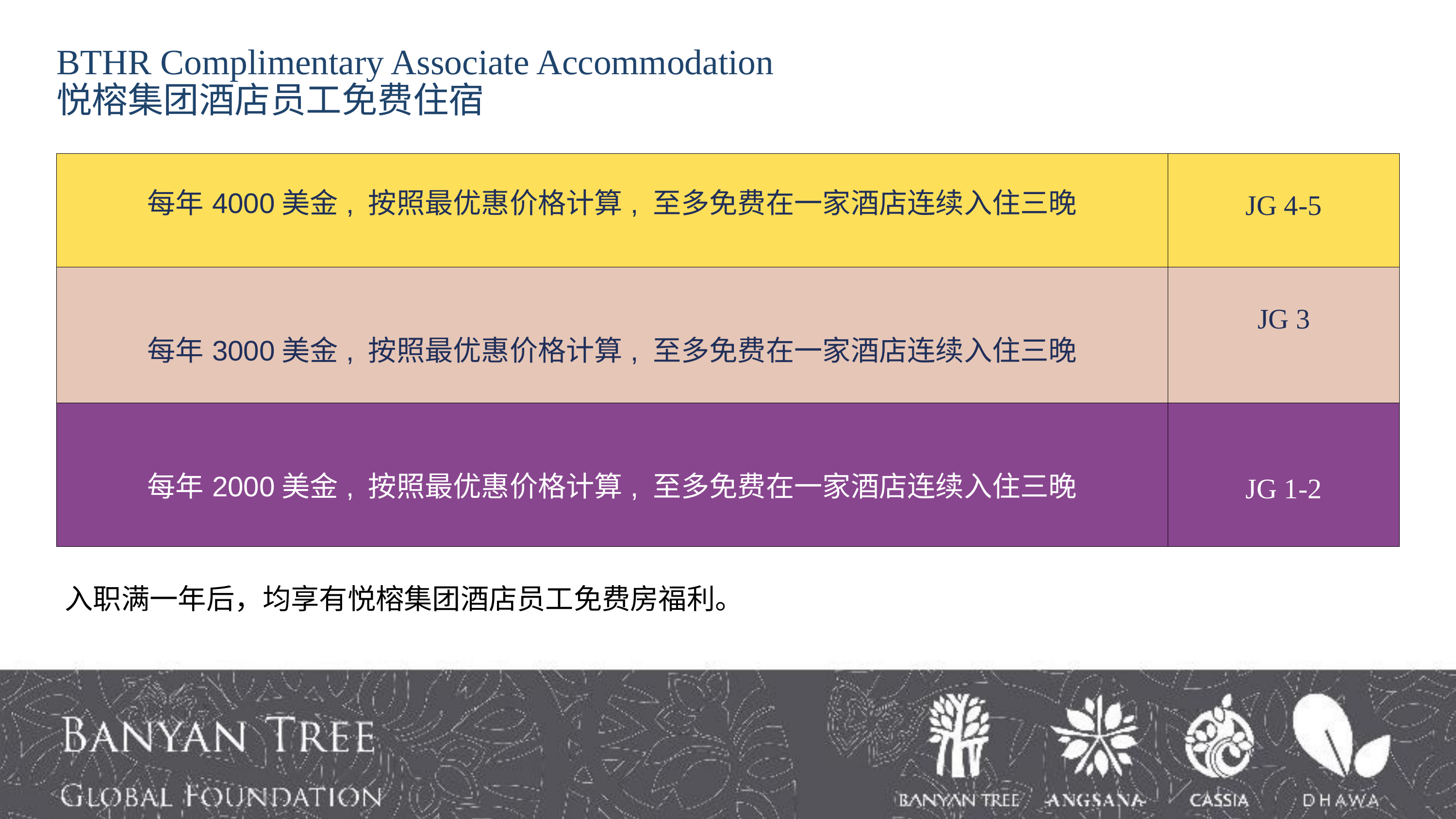

BTHR Complimentary Associate Accommodation
悦榕集团酒店员工免费住宿
| 每年4000美金, 按照最优惠价格计算, 至多免费在一家酒店连续入住三晚 | JG 4-5 |
| --- | --- |
| 每年3000美金, 按照最优惠价格计算, 至多免费在一家酒店连续入住三晚 | JG 3 |
| 每年2000美金, 按照最优惠价格计算, 至多免费在一家酒店连续入住三晚 | JG 1-2 |
入职满一年后，均享有悦榕集团酒店员工免费房福利。